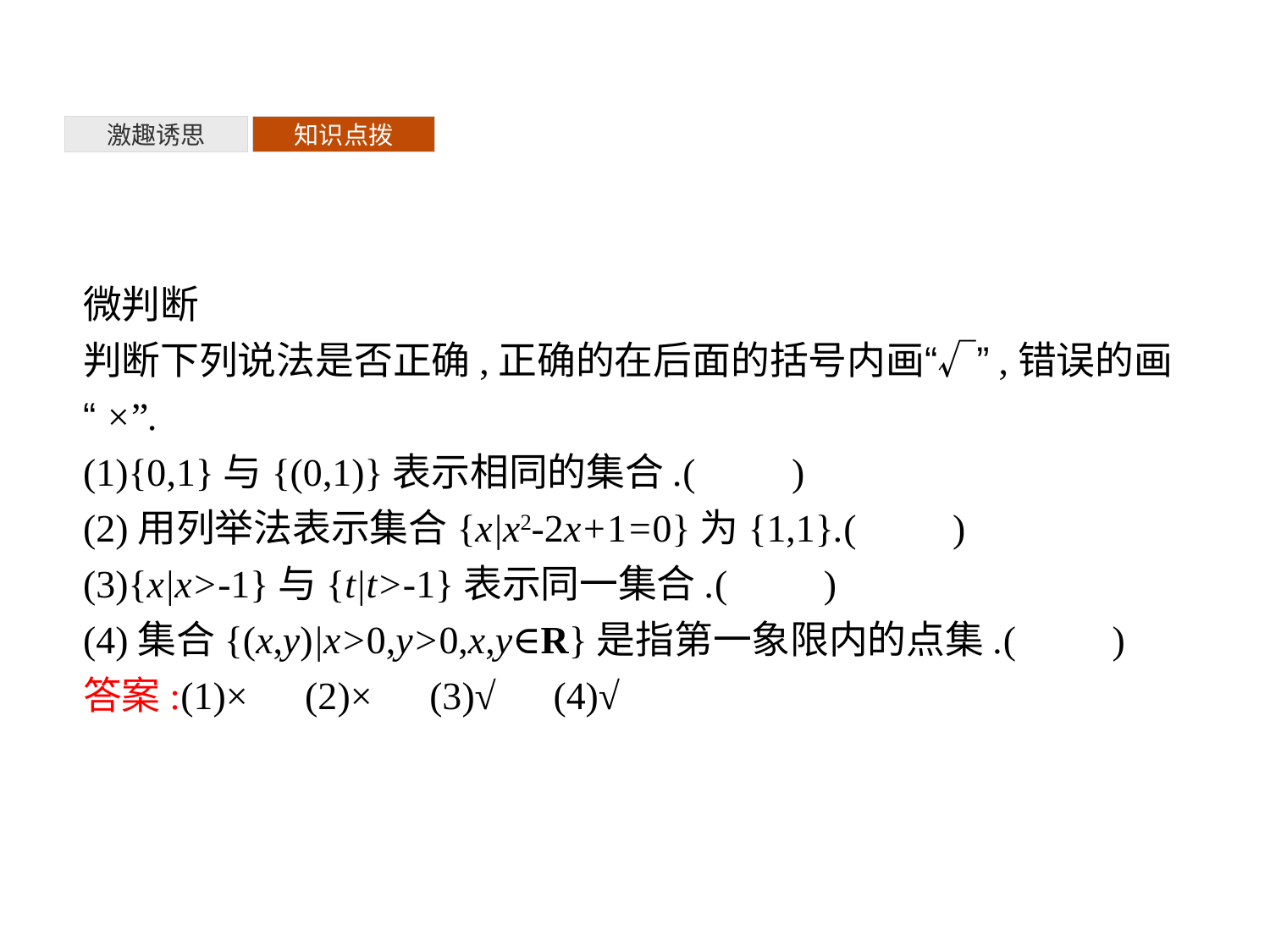

激趣诱思
知识点拨
微判断
判断下列说法是否正确,正确的在后面的括号内画“√”,错误的画“×”.
(1){0,1}与{(0,1)}表示相同的集合.(　　)
(2)用列举法表示集合{x|x2-2x+1=0}为{1,1}.(　　)
(3){x|x>-1}与{t|t>-1}表示同一集合.(　　)
(4)集合{(x,y)|x>0,y>0,x,y∈R}是指第一象限内的点集.(　　)
答案:(1)×　(2)×　(3)√　(4)√